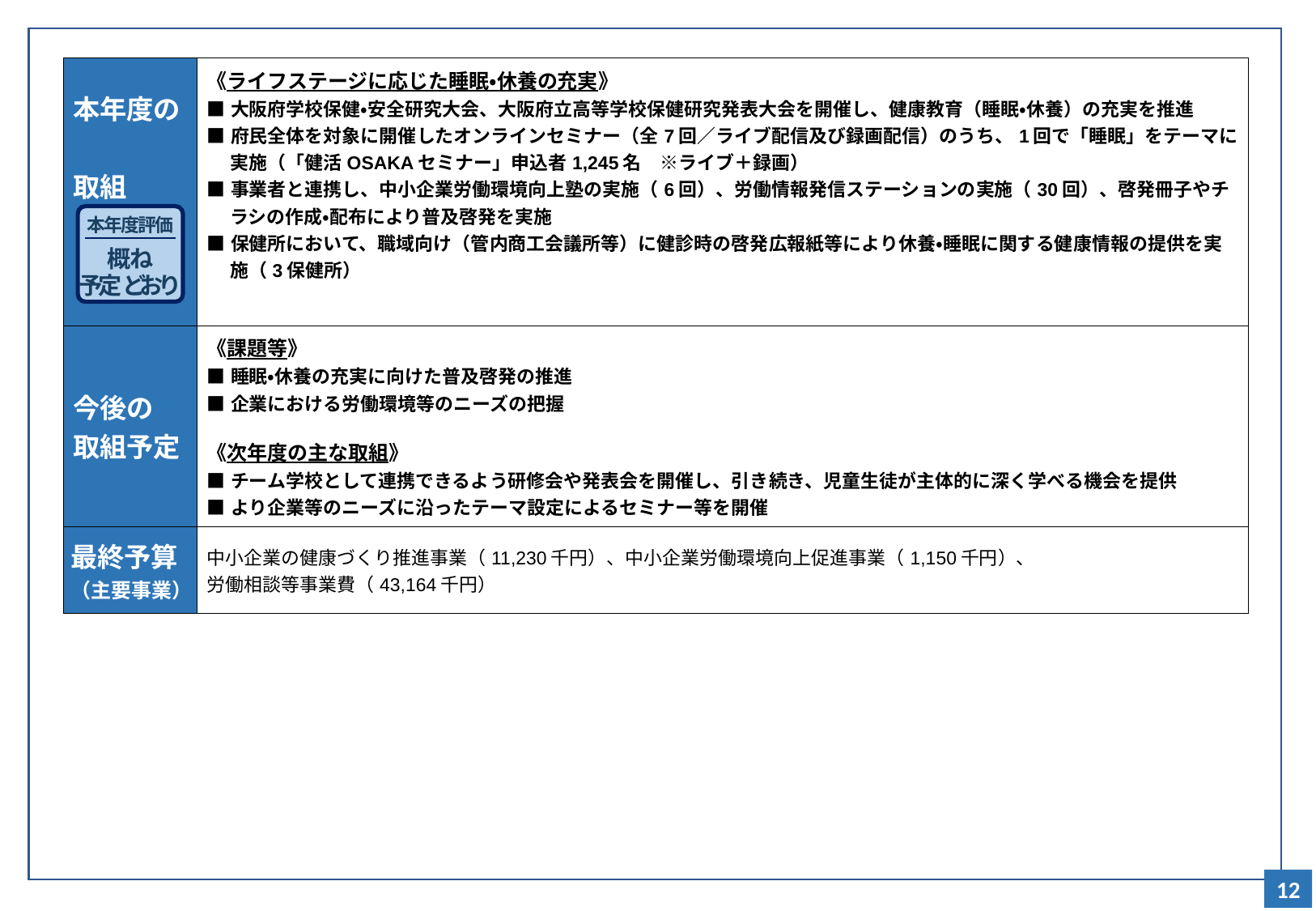

| 本年度の 取組 | 《ライフステージに応じた睡眠・休養の充実》 ■大阪府学校保健・安全研究大会、大阪府立高等学校保健研究発表大会を開催し、健康教育（睡眠・休養）の充実を推進 ■府民全体を対象に開催したオンラインセミナー（全7回／ライブ配信及び録画配信）のうち、1回で「睡眠」をテーマに実施（「健活OSAKAセミナー」申込者1,245名　※ライブ＋録画） ■事業者と連携し、中小企業労働環境向上塾の実施（6回）、労働情報発信ステーションの実施（30回）、啓発冊子やチラシの作成・配布により普及啓発を実施 ■保健所において、職域向け（管内商工会議所等）に健診時の啓発広報紙等により休養・睡眠に関する健康情報の提供を実施（3保健所） |
| --- | --- |
| 今後の 取組予定 | 《課題等》 ■睡眠・休養の充実に向けた普及啓発の推進 ■企業における労働環境等のニーズの把握 《次年度の主な取組》 ■チーム学校として連携できるよう研修会や発表会を開催し、引き続き、児童生徒が主体的に深く学べる機会を提供 ■より企業等のニーズに沿ったテーマ設定によるセミナー等を開催 |
| 最終予算 （主要事業） | 中小企業の健康づくり推進事業（11,230千円）、中小企業労働環境向上促進事業（1,150千円）、 労働相談等事業費（43,164千円） |
本年度評価

概ね
予定どおり
12